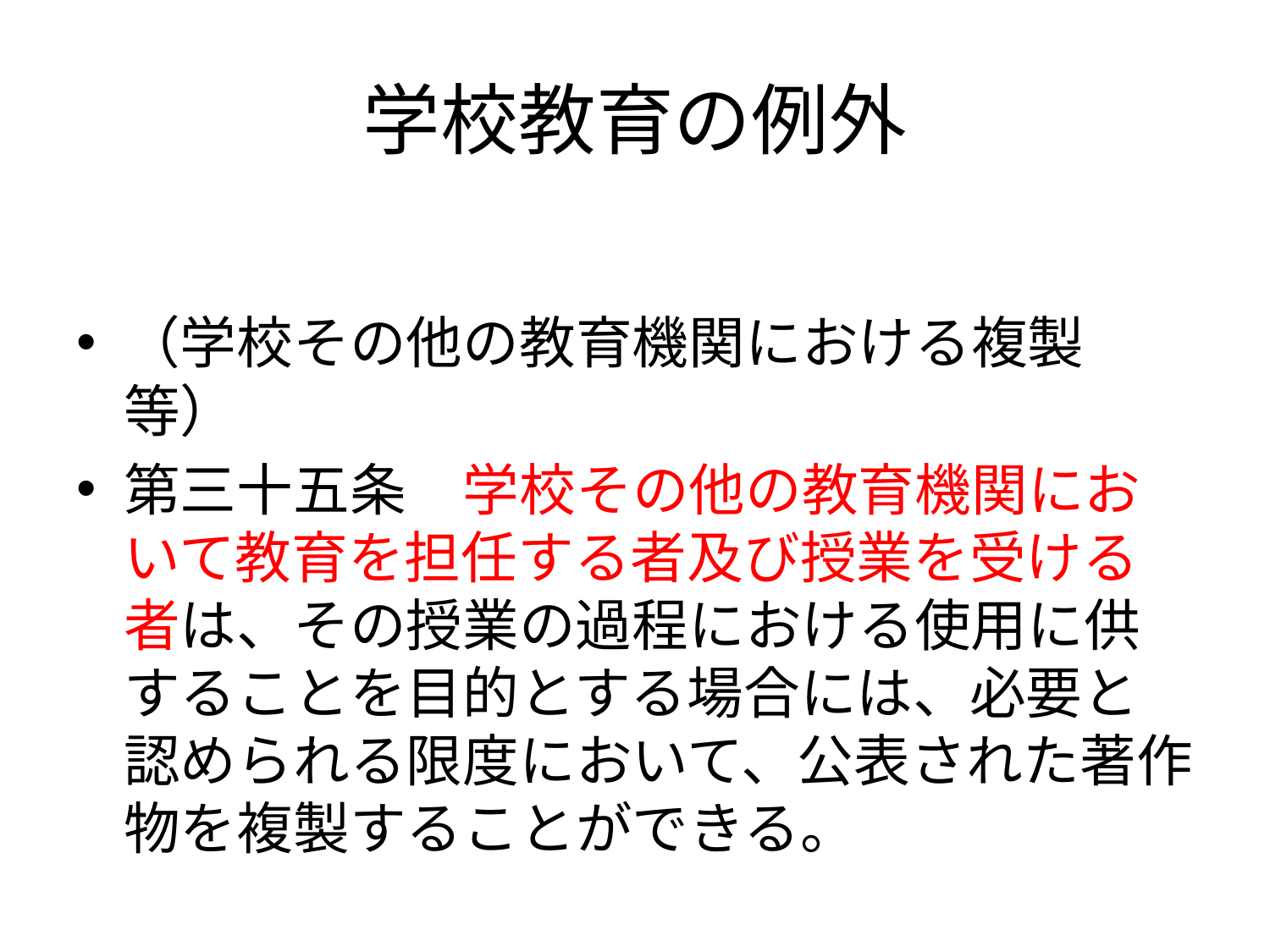

# 学校教育の例外

（学校その他の教育機関における複製等）
第三十五条　学校その他の教育機関において教育を担任する者及び授業を受ける者は、その授業の過程における使用に供することを目的とする場合には、必要と認められる限度において、公表された著作物を複製することができる。